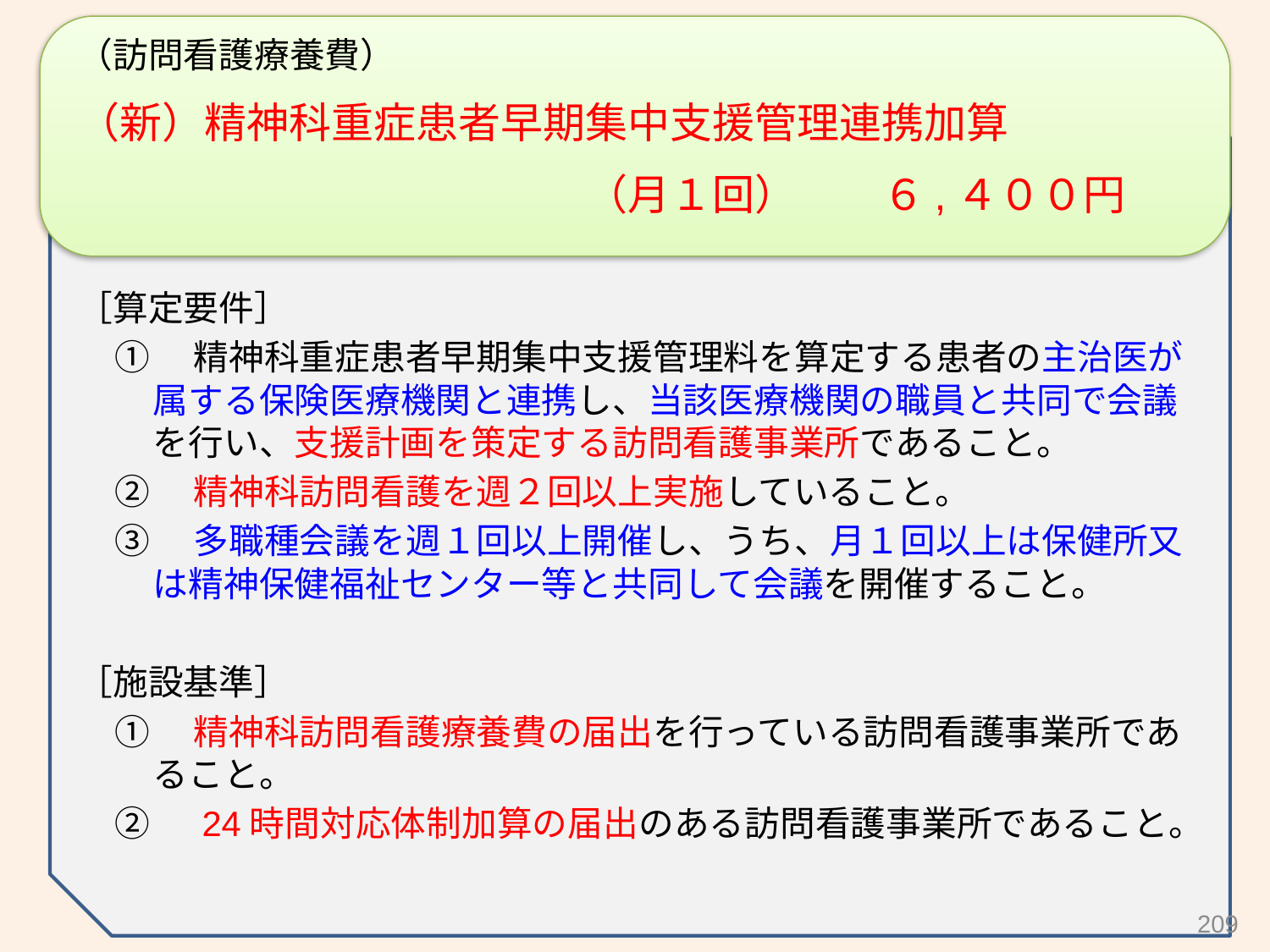

（訪問看護療養費）
（新）精神科重症患者早期集中支援管理連携加算
　　　　　　　　　　　　（月１回）　　６,４００円

［算定要件］
①　精神科重症患者早期集中支援管理料を算定する患者の主治医が属する保険医療機関と連携し、当該医療機関の職員と共同で会議を行い、支援計画を策定する訪問看護事業所であること。
②　精神科訪問看護を週２回以上実施していること。
③　多職種会議を週１回以上開催し、うち、月１回以上は保健所又は精神保健福祉センター等と共同して会議を開催すること。

［施設基準］
①　精神科訪問看護療養費の届出を行っている訪問看護事業所であること。
②　24時間対応体制加算の届出のある訪問看護事業所であること。

209